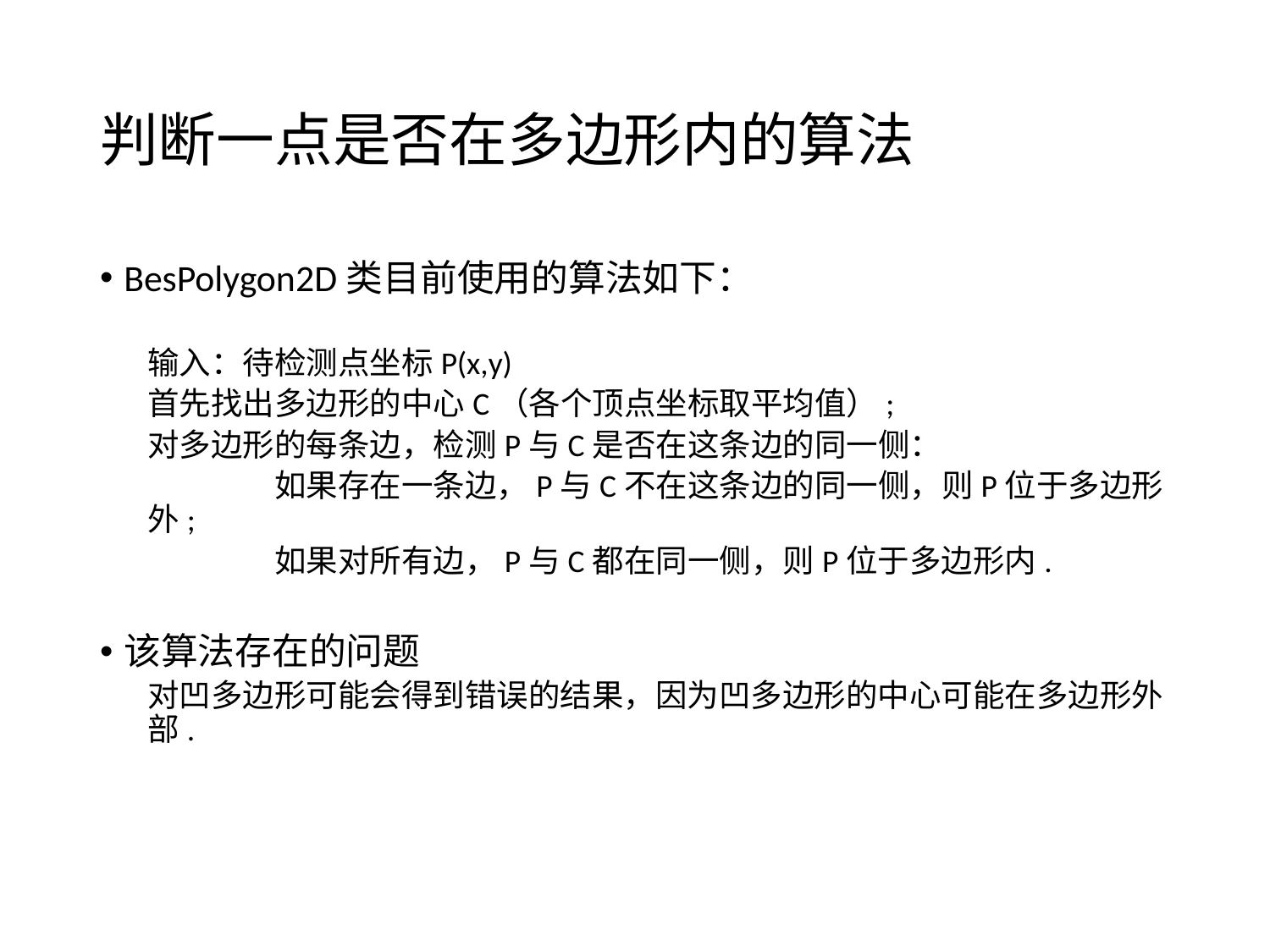

# 判断一点是否在多边形内的算法
BesPolygon2D类目前使用的算法如下：

输入：待检测点坐标P(x,y)
首先找出多边形的中心C（各个顶点坐标取平均值）;
对多边形的每条边，检测P与C是否在这条边的同一侧：
	如果存在一条边，P与C不在这条边的同一侧，则P位于多边形外;
	如果对所有边，P与C都在同一侧，则P位于多边形内.

该算法存在的问题
对凹多边形可能会得到错误的结果，因为凹多边形的中心可能在多边形外部.